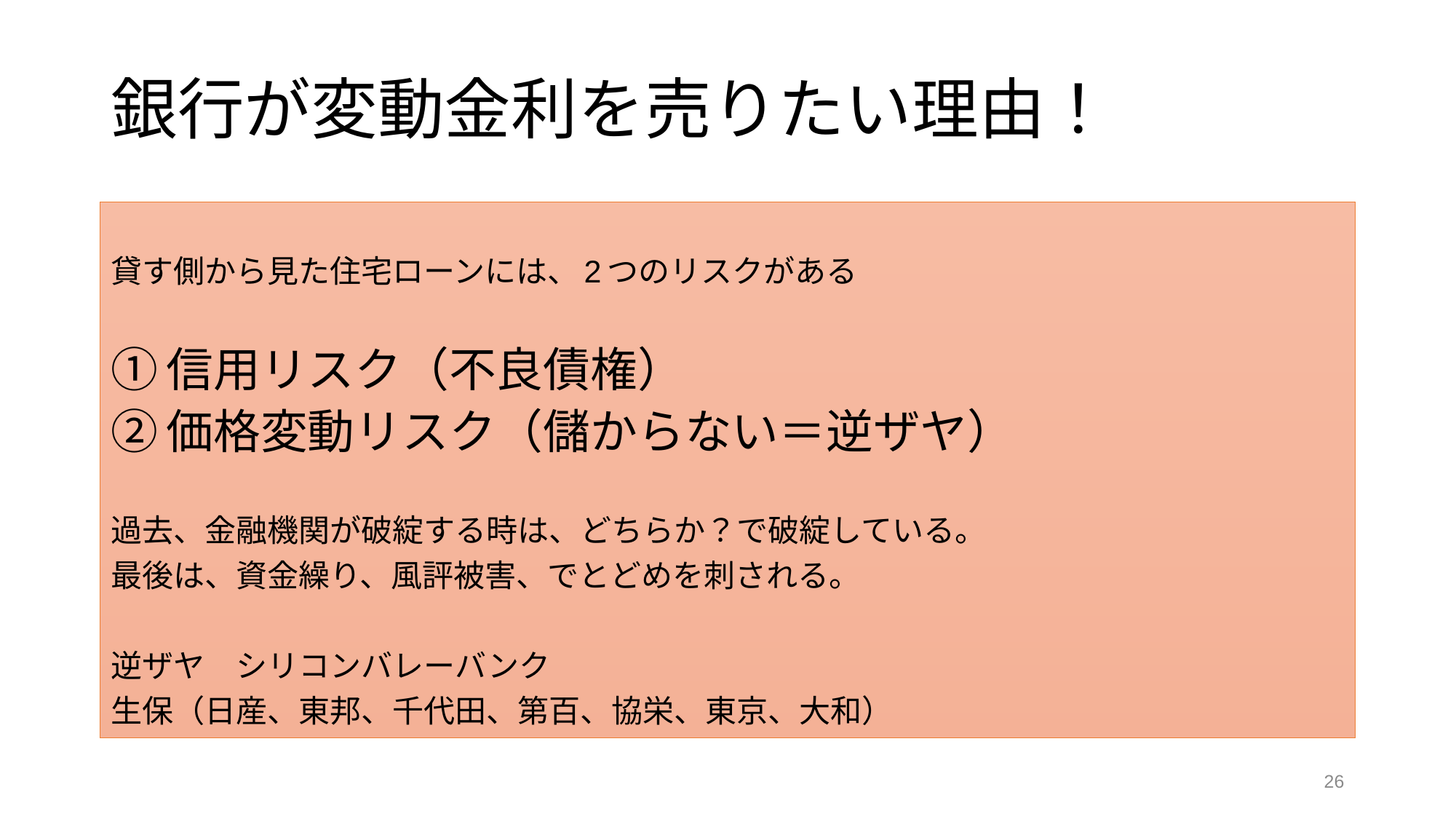

# 銀行が変動金利を売りたい理由！

貸す側から見た住宅ローンには、2つのリスクがある

①信用リスク（不良債権）
②価格変動リスク（儲からない＝逆ザヤ）

過去、金融機関が破綻する時は、どちらか？で破綻している。
最後は、資金繰り、風評被害、でとどめを刺される。

逆ザヤ　シリコンバレーバンク
生保（日産、東邦、千代田、第百、協栄、東京、大和）

26